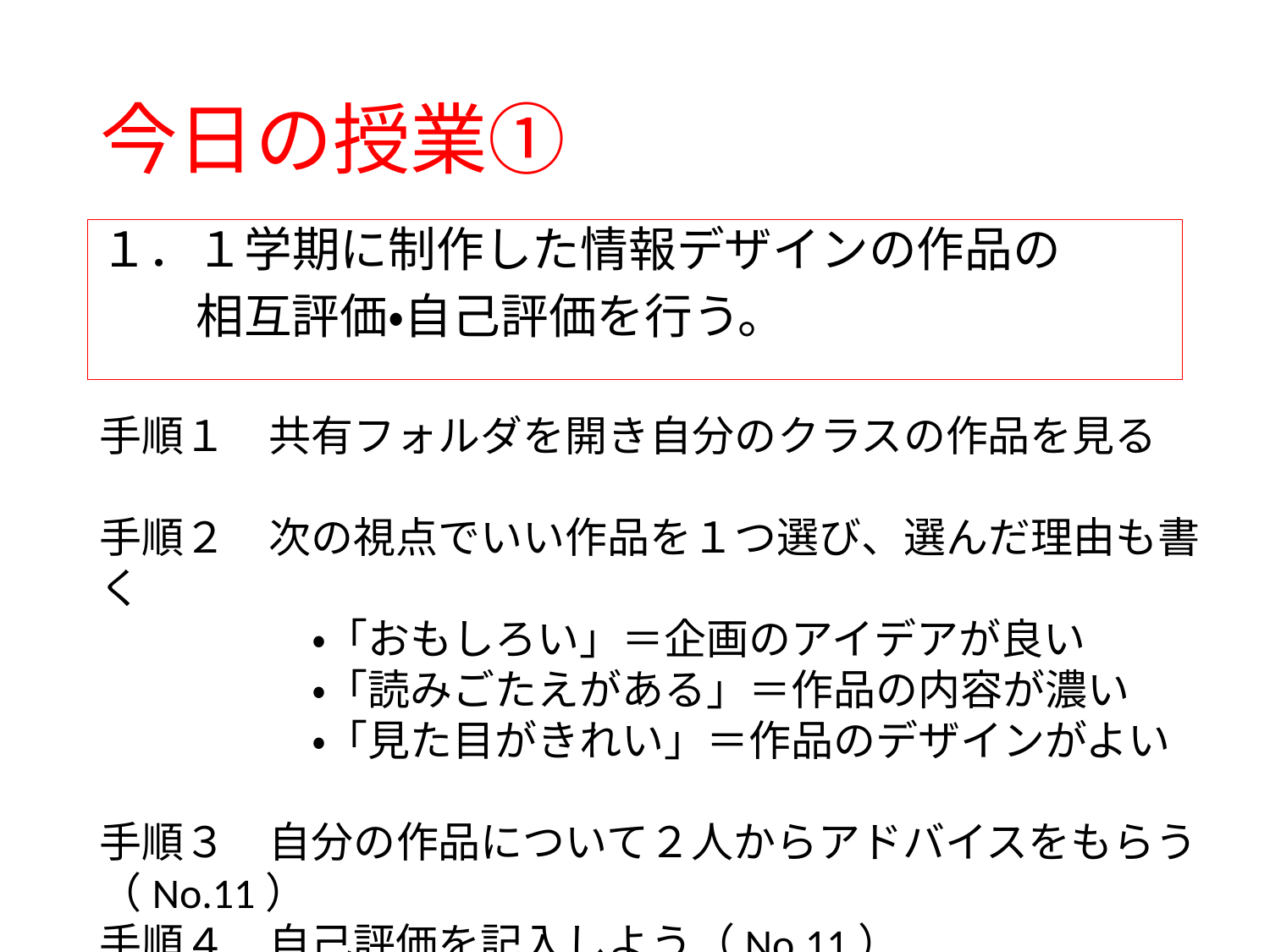

# 今日の授業①
１．１学期に制作した情報デザインの作品の
　　相互評価・自己評価を行う。
手順１　共有フォルダを開き自分のクラスの作品を見る

手順２　次の視点でいい作品を１つ選び、選んだ理由も書く
　　　　　・「おもしろい」＝企画のアイデアが良い
　　　　　・「読みごたえがある」＝作品の内容が濃い
　　　　　・「見た目がきれい」＝作品のデザインがよい

手順３　自分の作品について２人からアドバイスをもらう（No.11）
手順４　自己評価を記入しよう（No.11）
手順５　振り返りを書こう（No.11）